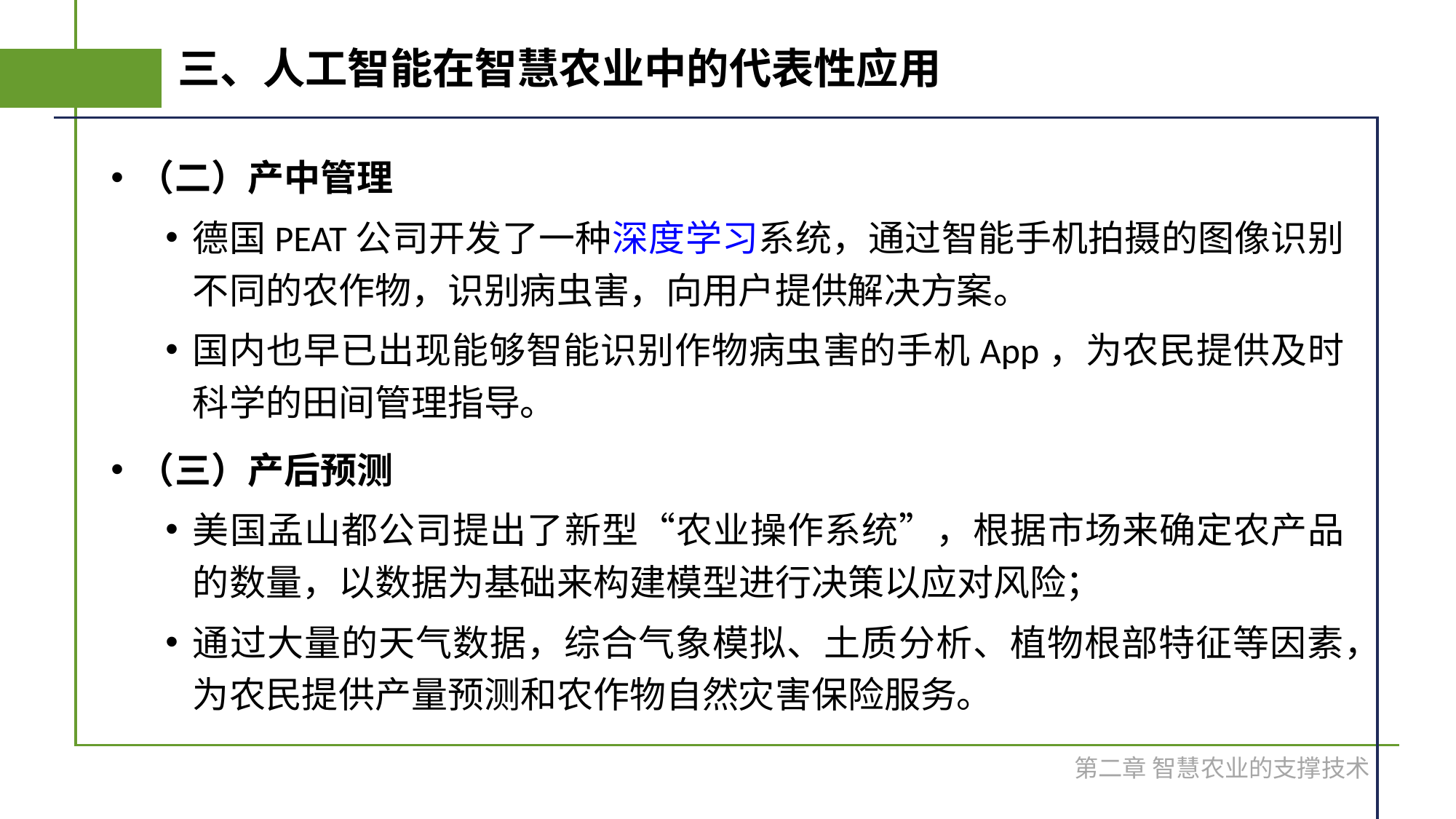

# 三、人工智能在智慧农业中的代表性应用
（二）产中管理
德国PEAT公司开发了一种深度学习系统，通过智能手机拍摄的图像识别不同的农作物，识别病虫害，向用户提供解决方案。
国内也早已出现能够智能识别作物病虫害的手机App，为农民提供及时科学的田间管理指导。
（三）产后预测
美国孟山都公司提出了新型“农业操作系统”，根据市场来确定农产品的数量，以数据为基础来构建模型进行决策以应对风险；
通过大量的天气数据，综合气象模拟、土质分析、植物根部特征等因素，为农民提供产量预测和农作物自然灾害保险服务。

第二章 智慧农业的支撑技术